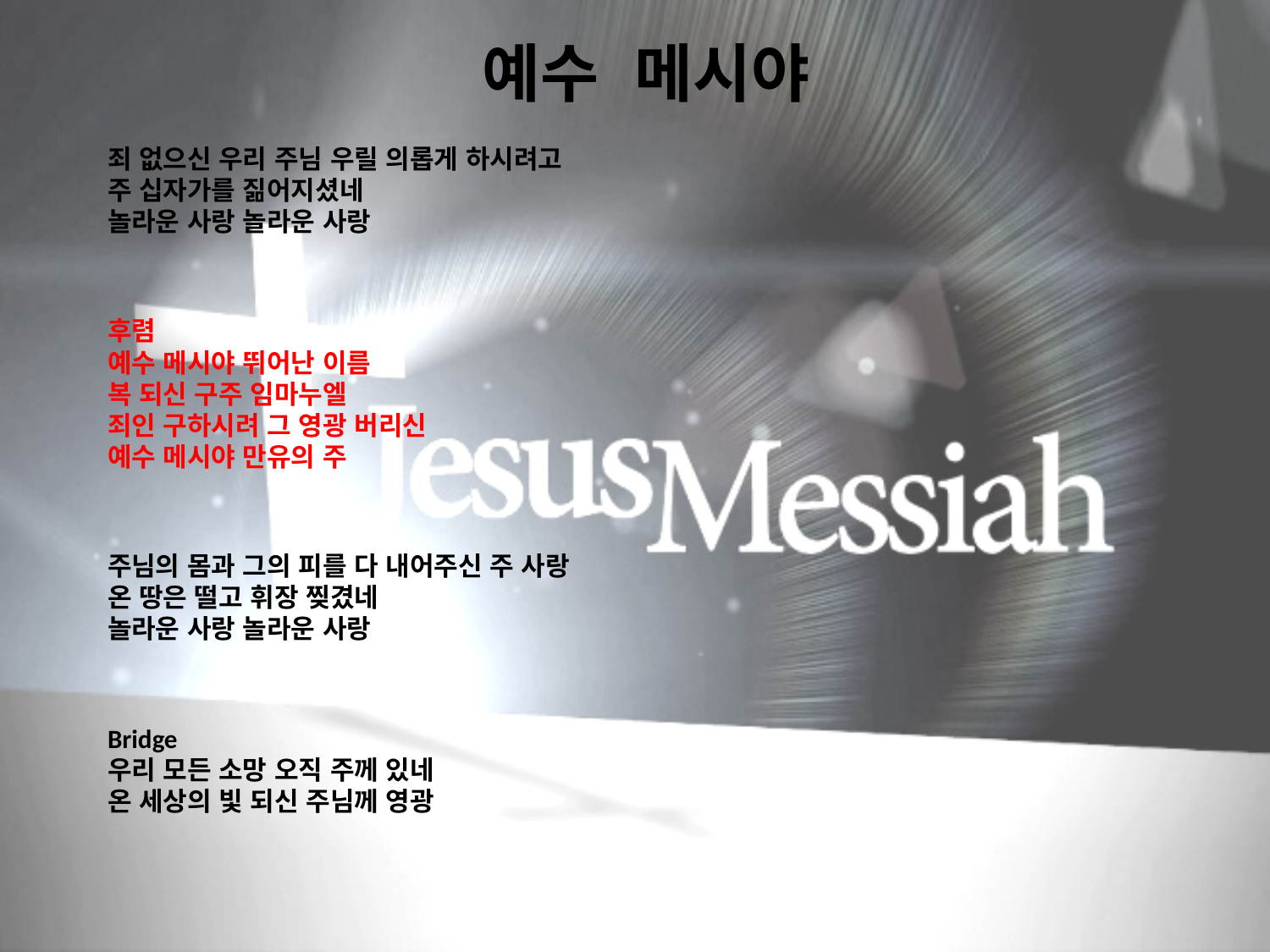

# 예수  메시야
죄 없으신 우리 주님 우릴 의롭게 하시려고
주 십자가를 짊어지셨네
놀라운 사랑 놀라운 사랑

후렴
예수 메시야 뛰어난 이름
복 되신 구주 임마누엘
죄인 구하시려 그 영광 버리신
예수 메시야 만유의 주

주님의 몸과 그의 피를 다 내어주신 주 사랑
온 땅은 떨고 휘장 찢겼네
놀라운 사랑 놀라운 사랑

Bridge
우리 모든 소망 오직 주께 있네
온 세상의 빛 되신 주님께 영광